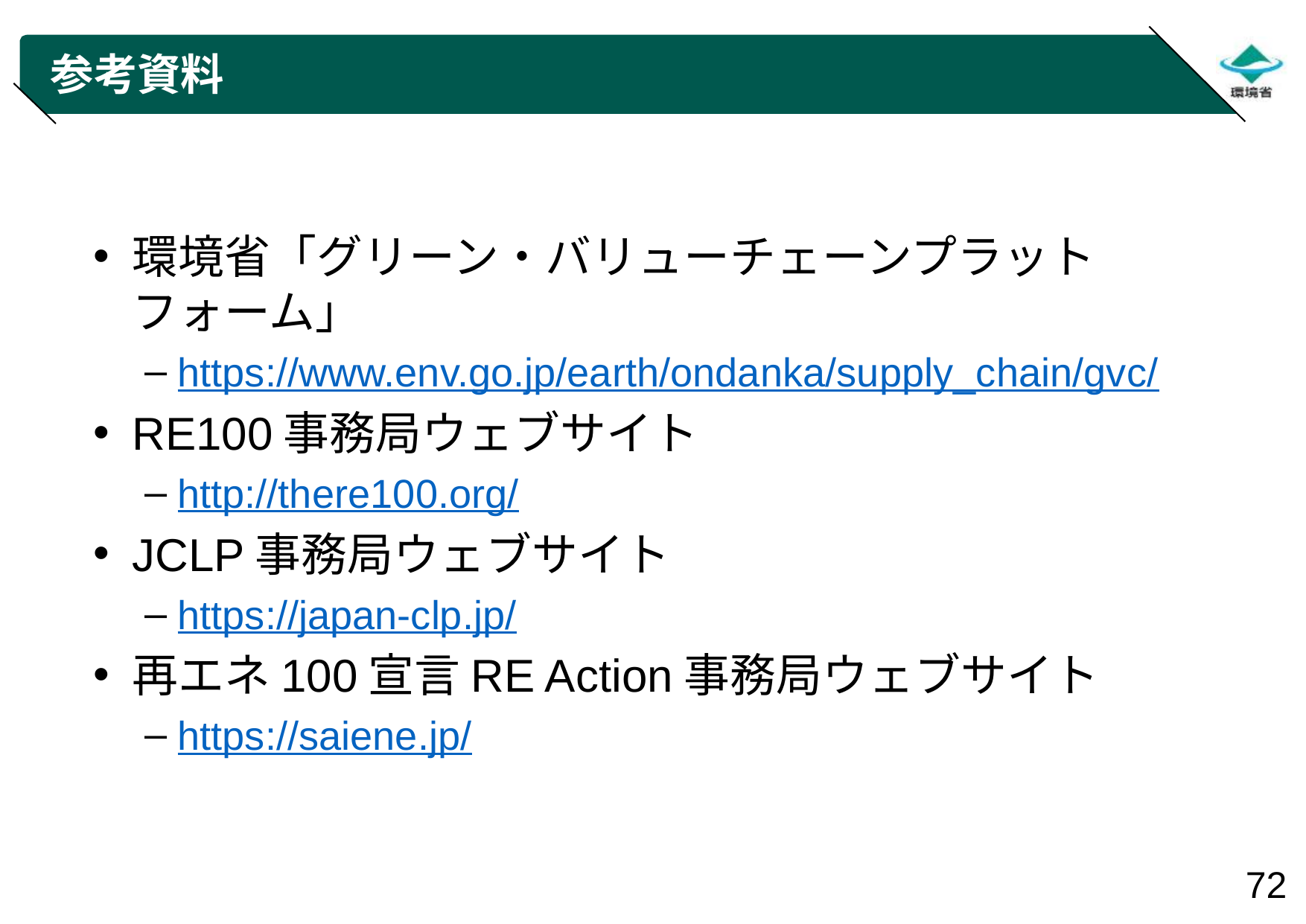

# 参考資料
環境省「グリーン・バリューチェーンプラットフォーム」
https://www.env.go.jp/earth/ondanka/supply_chain/gvc/
RE100事務局ウェブサイト
http://there100.org/
JCLP事務局ウェブサイト
https://japan-clp.jp/
再エネ100宣言RE Action事務局ウェブサイト
https://saiene.jp/